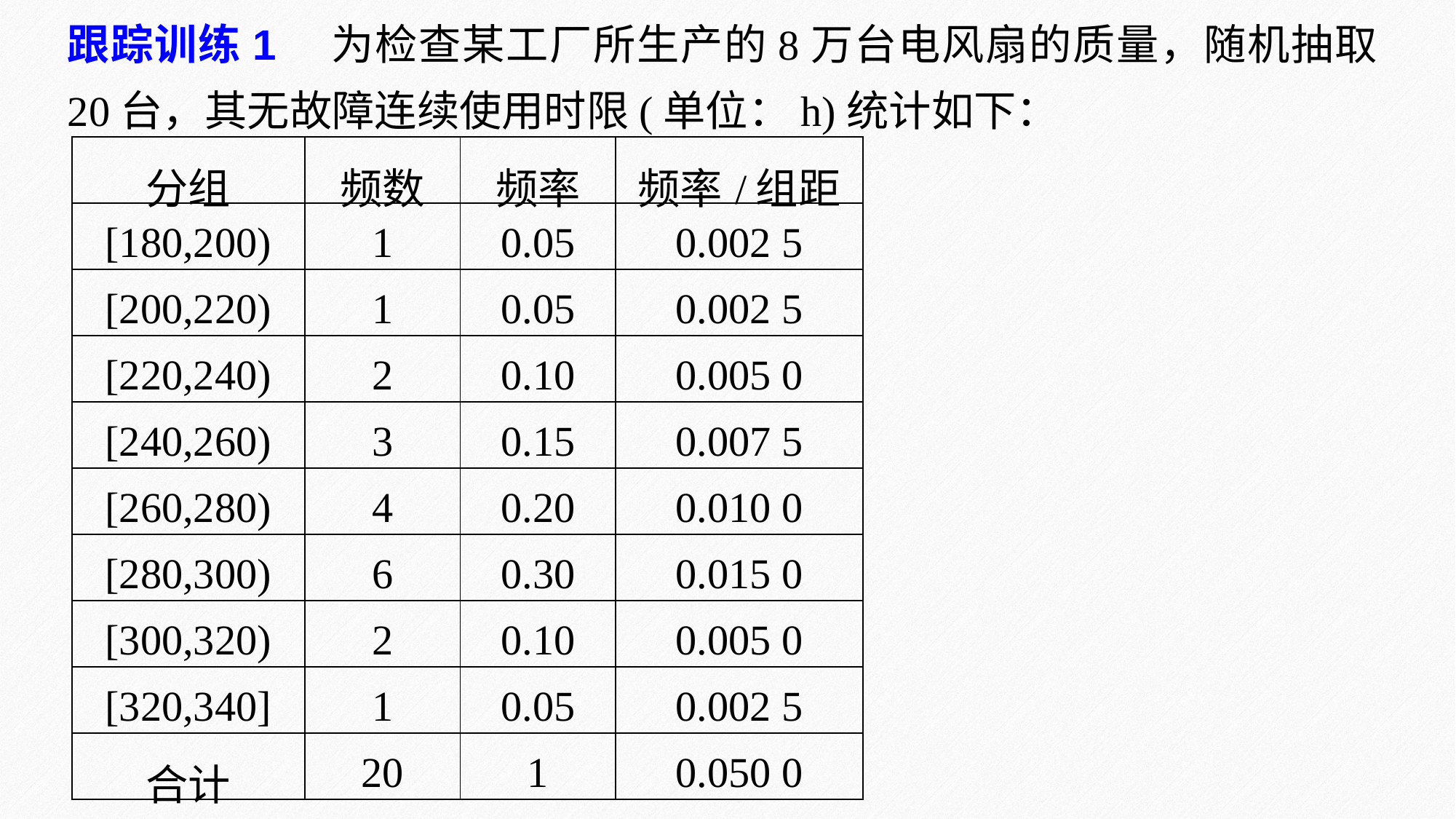

跟踪训练1　为检查某工厂所生产的8万台电风扇的质量，随机抽取20台，其无故障连续使用时限(单位：h)统计如下：
| 分组 | 频数 | 频率 | 频率/组距 |
| --- | --- | --- | --- |
| [180,200) | 1 | 0.05 | 0.002 5 |
| [200,220) | 1 | 0.05 | 0.002 5 |
| [220,240) | 2 | 0.10 | 0.005 0 |
| [240,260) | 3 | 0.15 | 0.007 5 |
| [260,280) | 4 | 0.20 | 0.010 0 |
| [280,300) | 6 | 0.30 | 0.015 0 |
| [300,320) | 2 | 0.10 | 0.005 0 |
| [320,340] | 1 | 0.05 | 0.002 5 |
| 合计 | 20 | 1 | 0.050 0 |